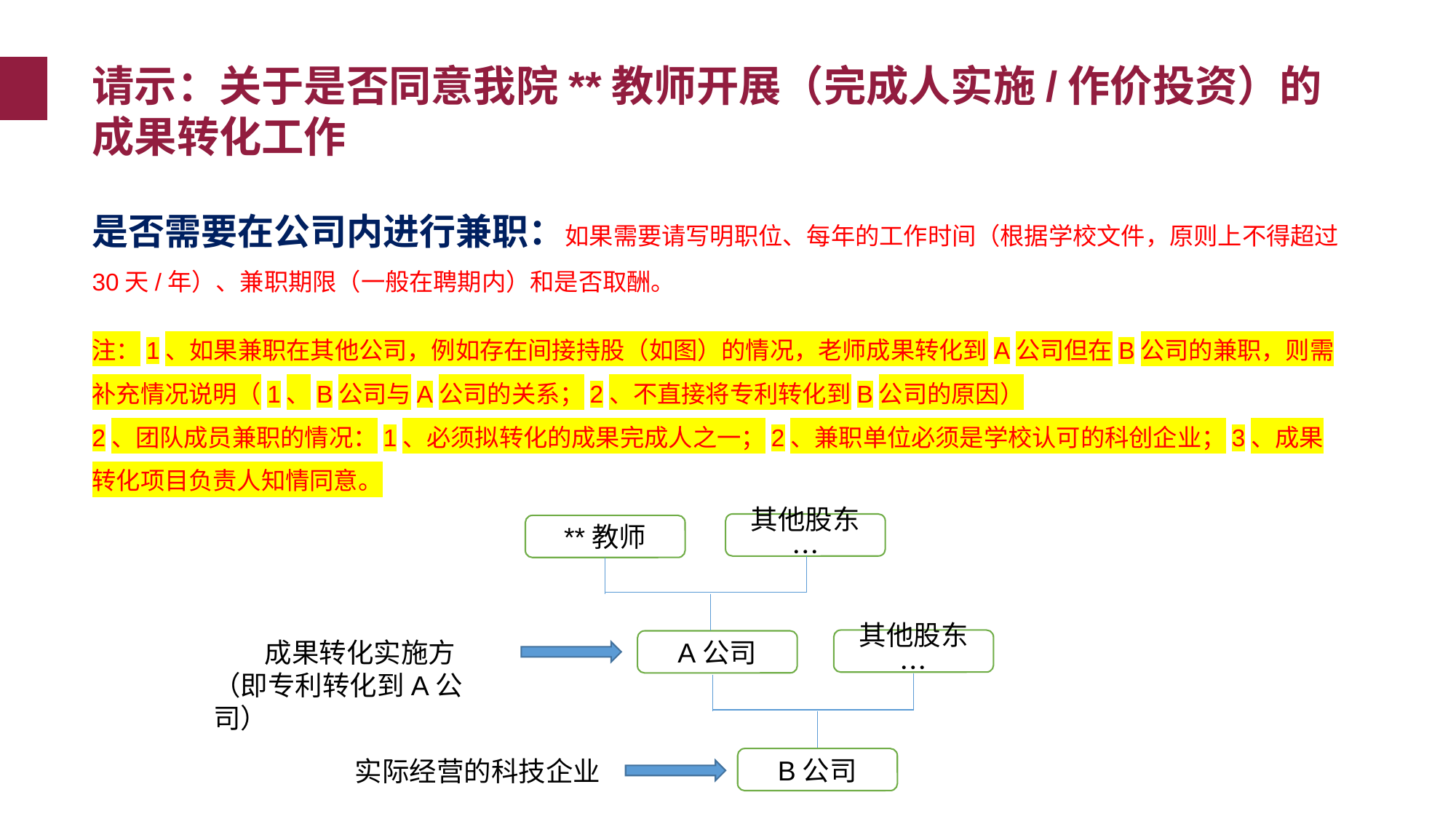

请示：关于是否同意我院**教师开展（完成人实施/作价投资）的成果转化工作

是否需要在公司内进行兼职：如果需要请写明职位、每年的工作时间（根据学校文件，原则上不得超过30天/年）、兼职期限（一般在聘期内）和是否取酬。

注：1、如果兼职在其他公司，例如存在间接持股（如图）的情况，老师成果转化到A公司但在B公司的兼职，则需补充情况说明（1、B公司与A公司的关系；2、不直接将专利转化到B公司的原因）
2、团队成员兼职的情况：1、必须拟转化的成果完成人之一；2、兼职单位必须是学校认可的科创企业；3、成果转化项目负责人知情同意。
其他股东…
**教师
成果转化实施方
（即专利转化到A公司）
其他股东…
A公司

B公司
实际经营的科技企业